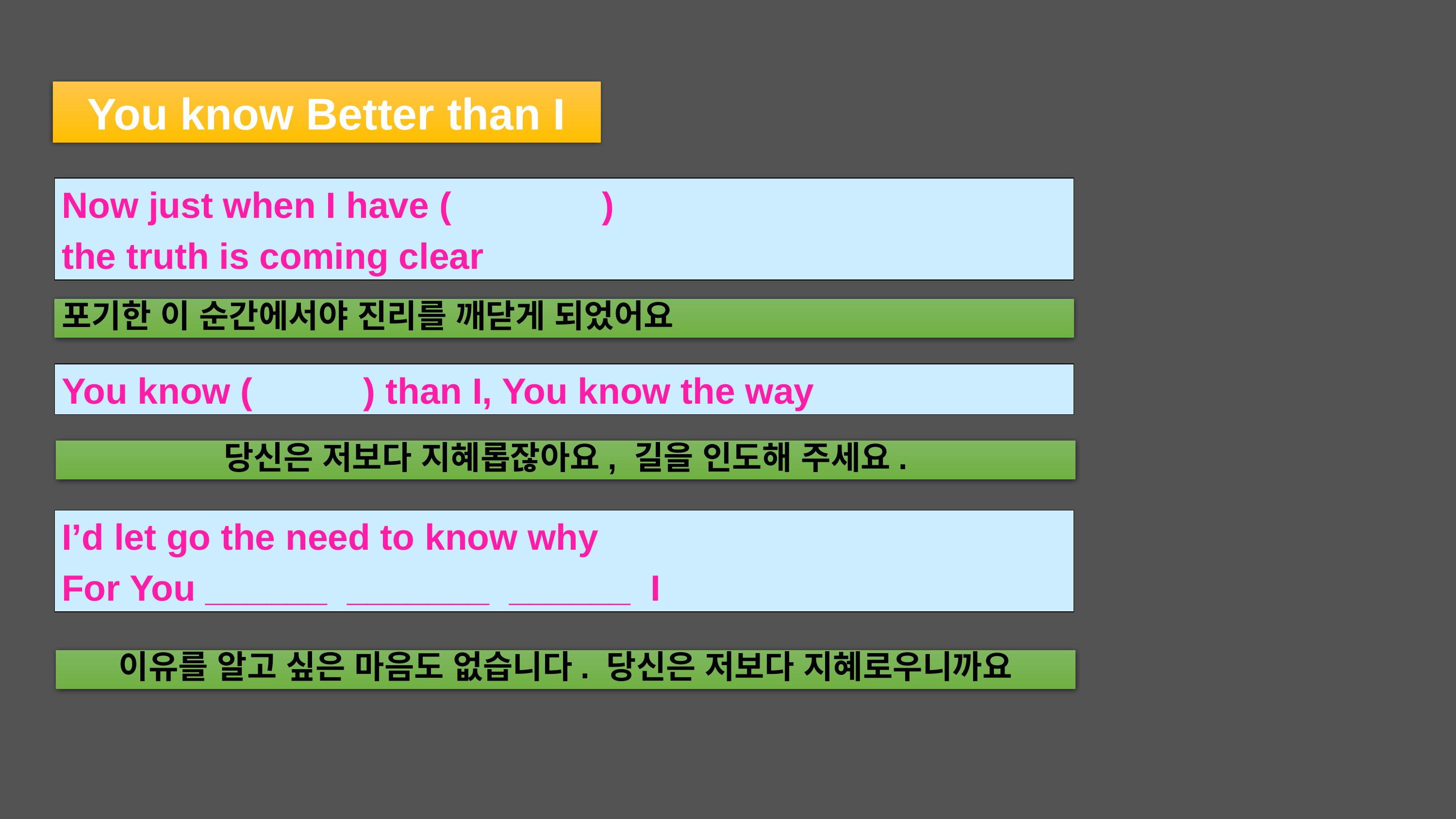

You know Better than I
Now just when I have (               )
the truth is coming clear
포기한 이 순간에서야 진리를 깨닫게 되었어요
You know (           ) than I, You know the way
당신은 저보다 지혜롭잖아요, 길을 인도해 주세요.
I’d let go the need to know why
For You ______  _______  ______  I
이유를 알고 싶은 마음도 없습니다. 당신은 저보다 지혜로우니까요